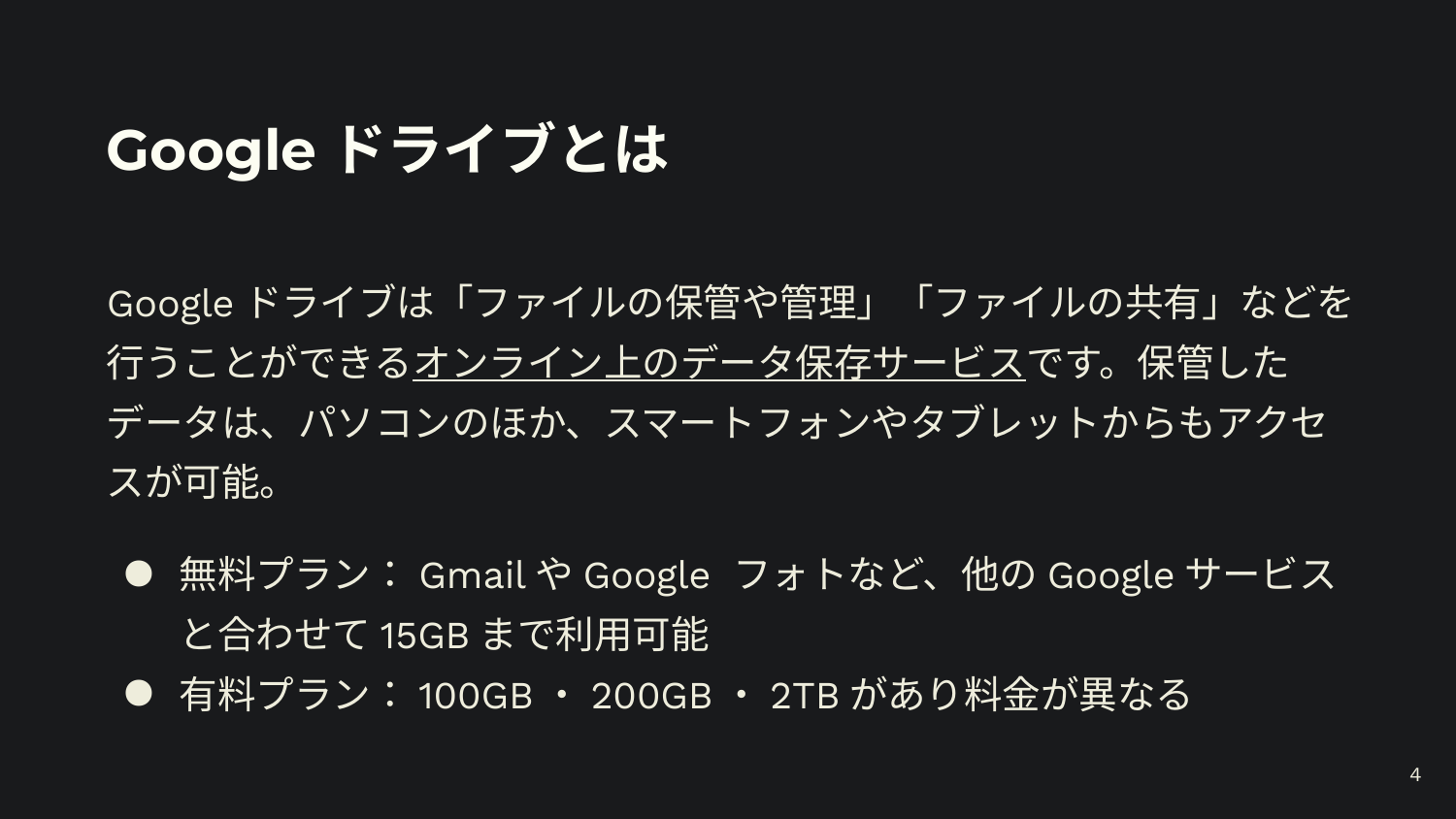

# Googleドライブとは
Googleドライブは「ファイルの保管や管理」「ファイルの共有」などを行うことができるオンライン上のデータ保存サービスです。保管したデータは、パソコンのほか、スマートフォンやタブレットからもアクセスが可能。
無料プラン：GmailやGoogle フォトなど、他のGoogleサービスと合わせて15GBまで利用可能
有料プラン：100GB・200GB・2TBがあり料金が異なる
4